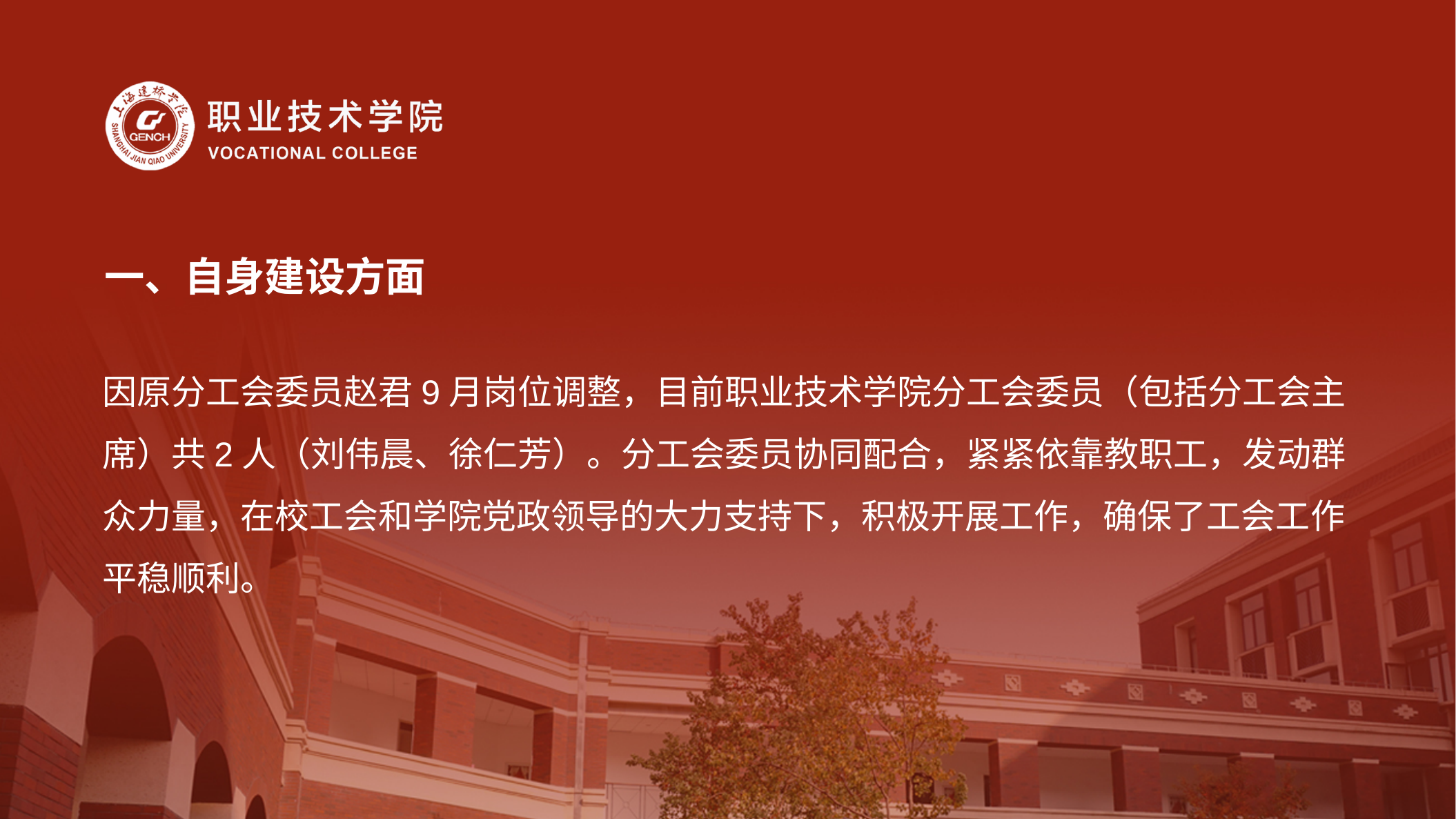

一、自身建设方面
因原分工会委员赵君9月岗位调整，目前职业技术学院分工会委员（包括分工会主席）共2人（刘伟晨、徐仁芳）。分工会委员协同配合，紧紧依靠教职工，发动群众力量，在校工会和学院党政领导的大力支持下，积极开展工作，确保了工会工作平稳顺利。